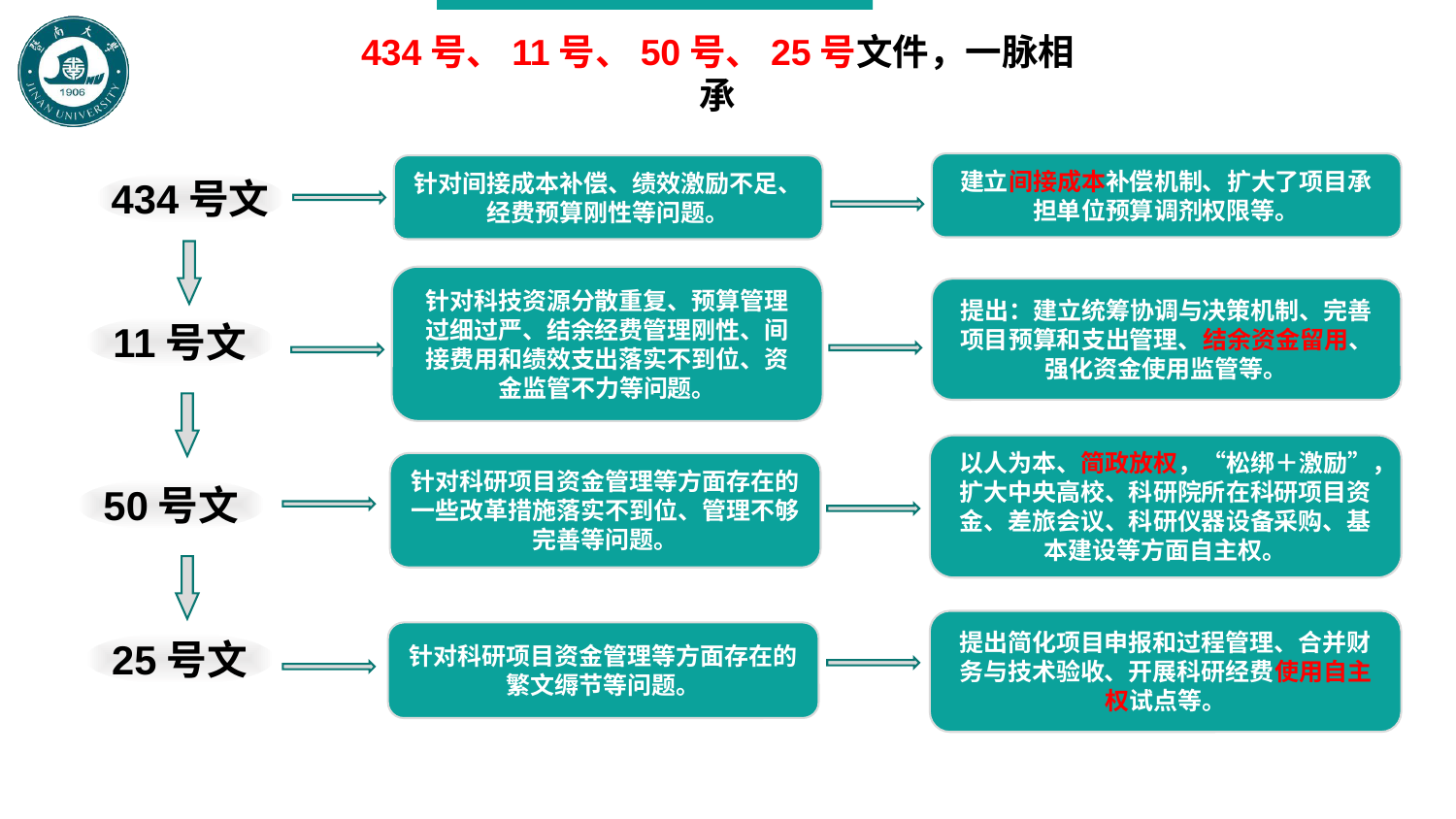

434号、11号、50号、25号文件，一脉相承

建立间接成本补偿机制、扩大了项目承担单位预算调剂权限等。
针对间接成本补偿、绩效激励不足、经费预算刚性等问题。
434号文

针对科技资源分散重复、预算管理过细过严、结余经费管理刚性、间接费用和绩效支出落实不到位、资金监管不力等问题。
提出：建立统筹协调与决策机制、完善项目预算和支出管理、结余资金留用、强化资金使用监管等。
11号文

以人为本、简政放权，“松绑＋激励”，扩大中央高校、科研院所在科研项目资金、差旅会议、科研仪器设备采购、基本建设等方面自主权。
针对科研项目资金管理等方面存在的一些改革措施落实不到位、管理不够完善等问题。
50号文

提出简化项目申报和过程管理、合并财务与技术验收、开展科研经费使用自主权试点等。
针对科研项目资金管理等方面存在的繁文缛节等问题。
25号文